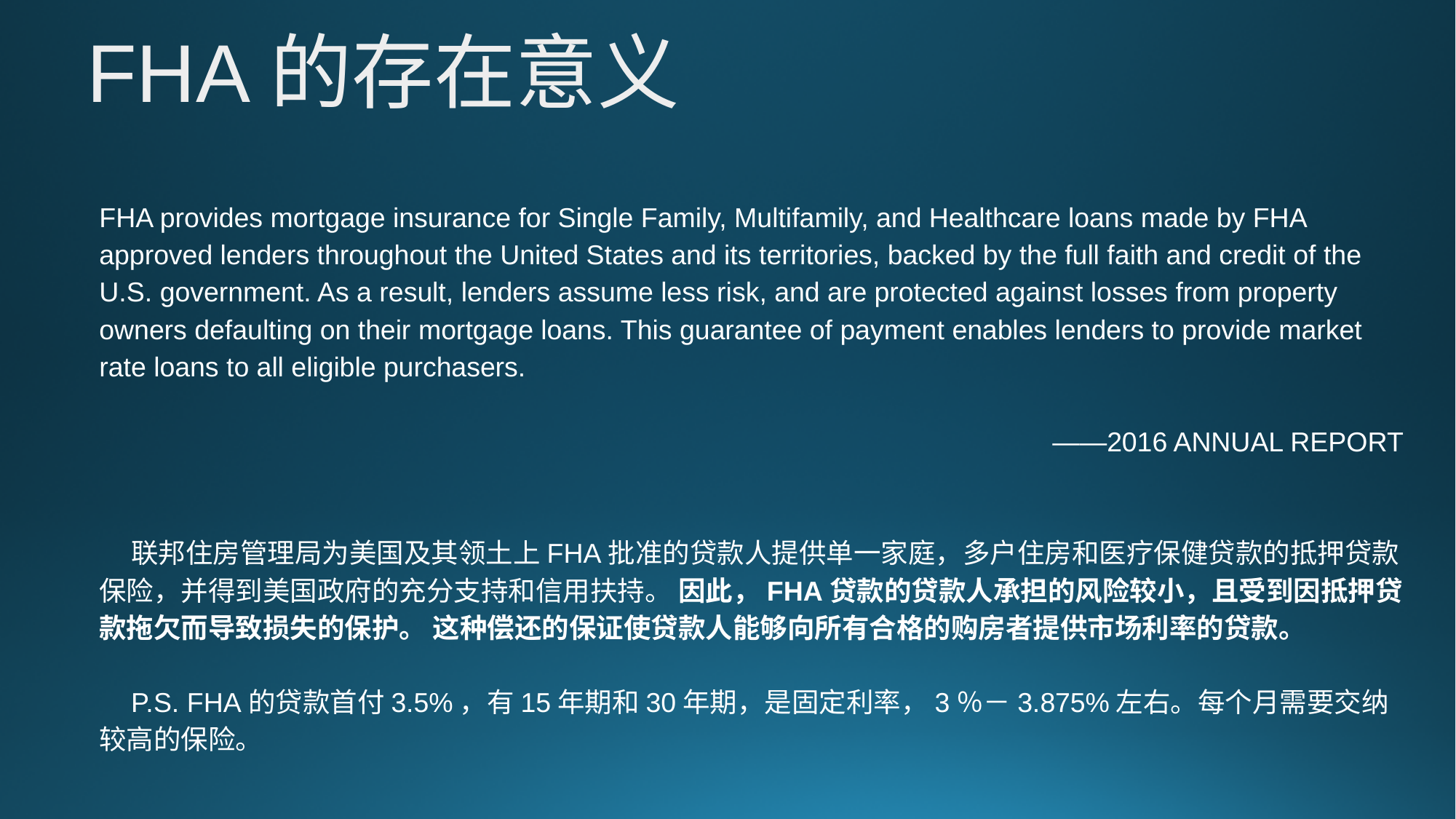

FHA的存在意义

FHA provides mortgage insurance for Single Family, Multifamily, and Healthcare loans made by FHA approved lenders throughout the United States and its territories, backed by the full faith and credit of the U.S. government. As a result, lenders assume less risk, and are protected against losses from property owners defaulting on their mortgage loans. This guarantee of payment enables lenders to provide market rate loans to all eligible purchasers.

——2016 ANNUAL REPORT

联邦住房管理局为美国及其领土上FHA批准的贷款人提供单一家庭，多户住房和医疗保健贷款的抵押贷款保险，并得到美国政府的充分支持和信用扶持。 因此，FHA贷款的贷款人承担的风险较小，且受到因抵押贷款拖欠而导致损失的保护。 这种偿还的保证使贷款人能够向所有合格的购房者提供市场利率的贷款。

P.S. FHA的贷款首付3.5%，有15年期和30年期，是固定利率，3％－3.875%左右。每个月需要交纳较高的保险。